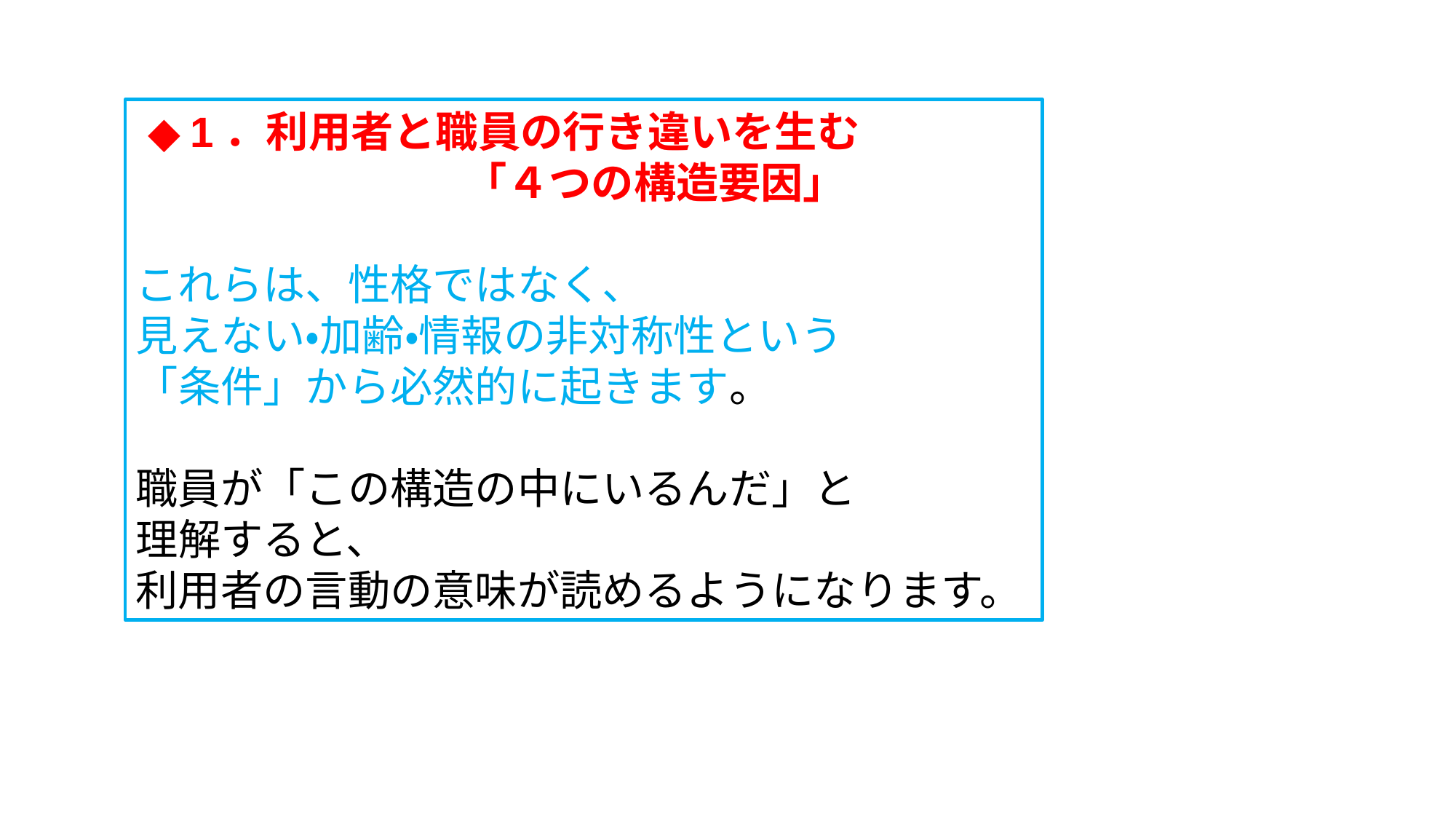

◆1．利用者と職員の行き違いを生む
                                 「４つの構造要因」

これらは、性格ではなく、
見えない・加齢・情報の非対称性という
「条件」から必然的に起きます。

職員が「この構造の中にいるんだ」と
理解すると、
利用者の言動の意味が読めるようになります。